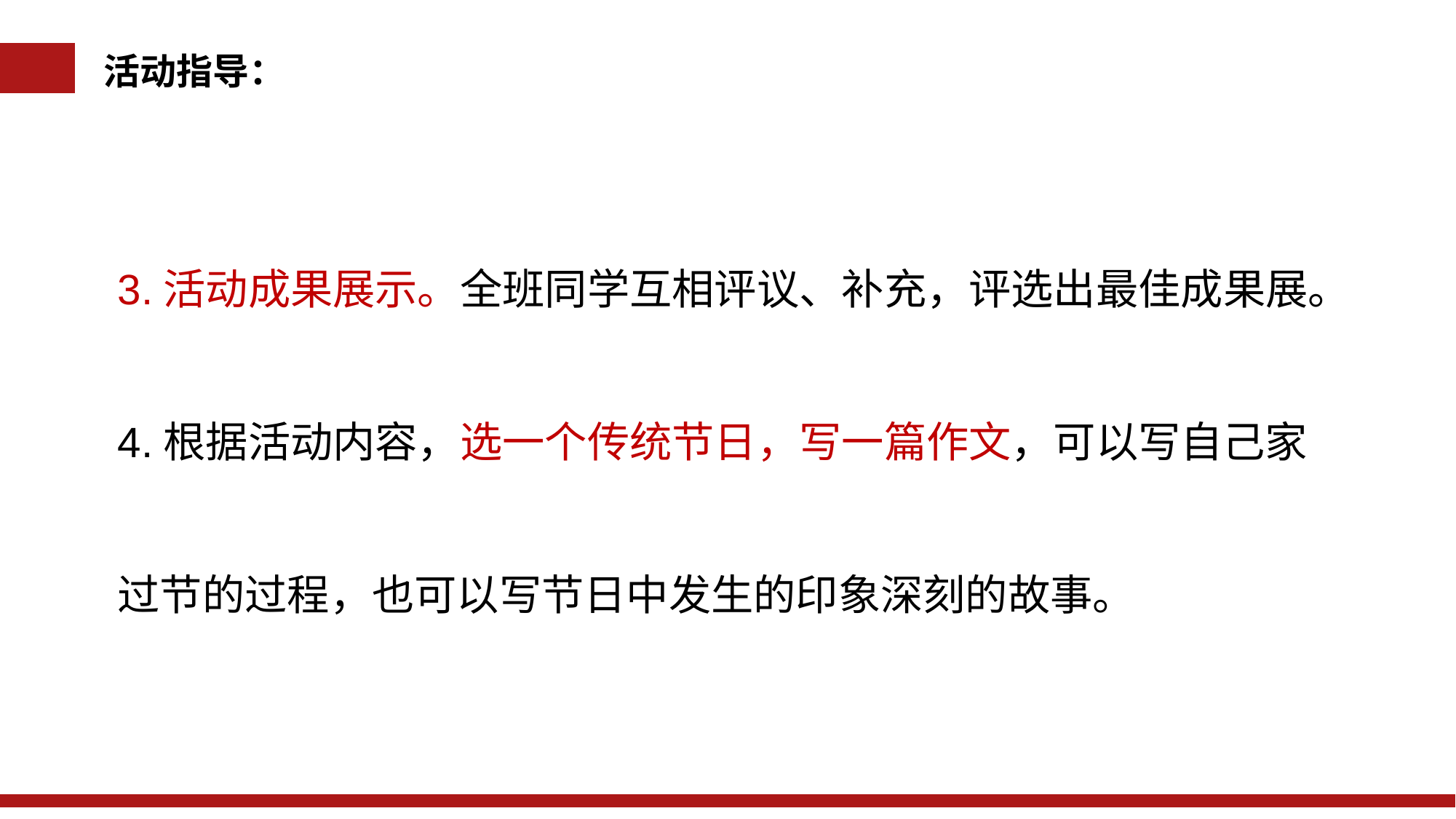

活动指导：
3.活动成果展示。全班同学互相评议、补充，评选出最佳成果展。
4.根据活动内容，选一个传统节日，写一篇作文，可以写自己家过节的过程，也可以写节日中发生的印象深刻的故事。